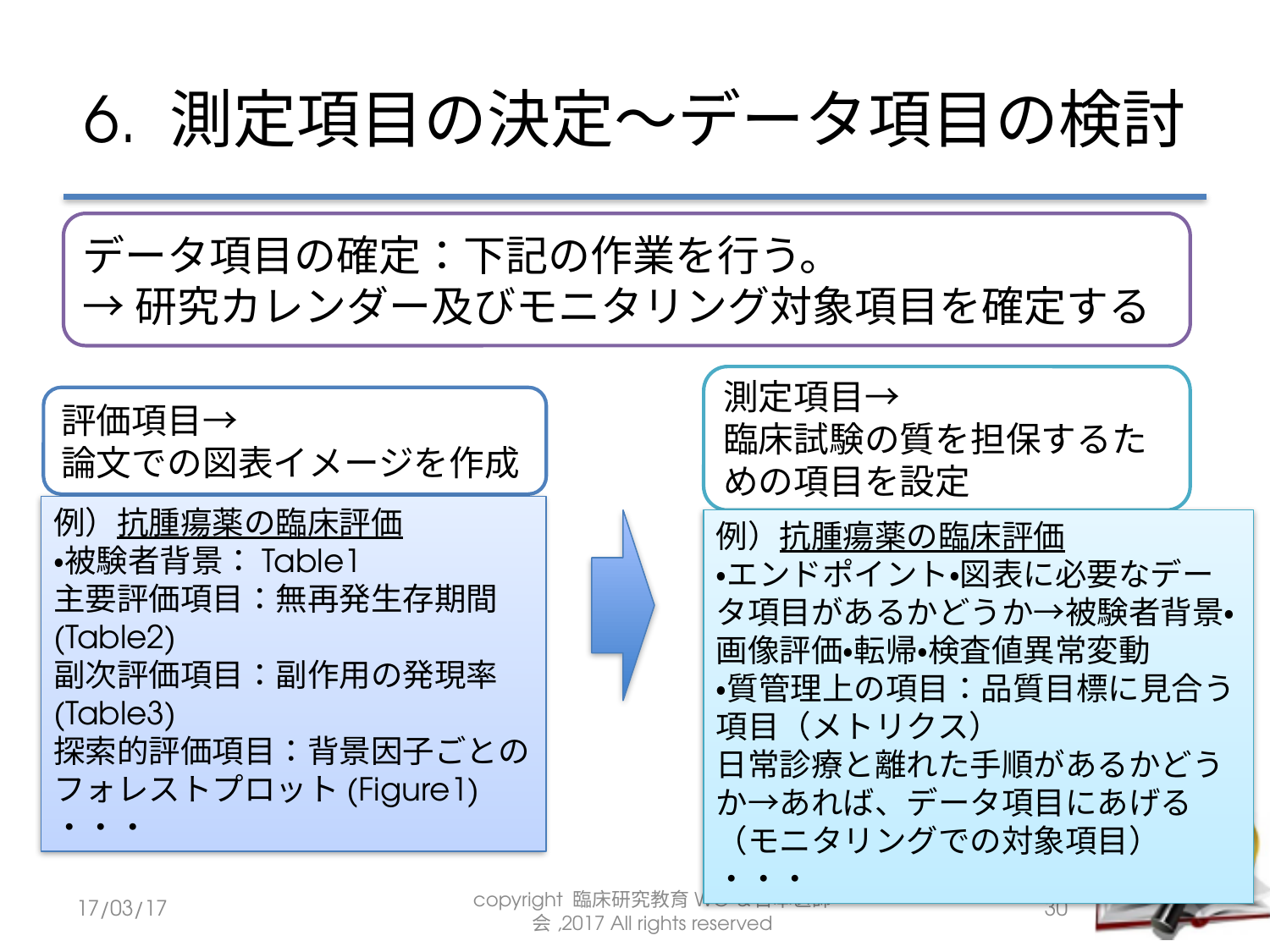

# 6. 測定項目の決定〜データ項目の検討
データ項目の確定：下記の作業を行う。
→研究カレンダー及びモニタリング対象項目を確定する
測定項目→
臨床試験の質を担保するための項目を設定
評価項目→
論文での図表イメージを作成
例）抗腫瘍薬の臨床評価
・被験者背景：Table1
主要評価項目：無再発生存期間(Table2)
副次評価項目：副作用の発現率(Table3)
探索的評価項目：背景因子ごとのフォレストプロット(Figure1)
・・・

例）抗腫瘍薬の臨床評価
・エンドポイント・図表に必要なデータ項目があるかどうか→被験者背景・画像評価・転帰・検査値異常変動
・質管理上の項目：品質目標に見合う項目（メトリクス）
日常診療と離れた手順があるかどうか→あれば、データ項目にあげる（モニタリングでの対象項目）
・・・
17/03/17
copyright 臨床研究教育WG＆日本医師会,2017 All rights reserved
30